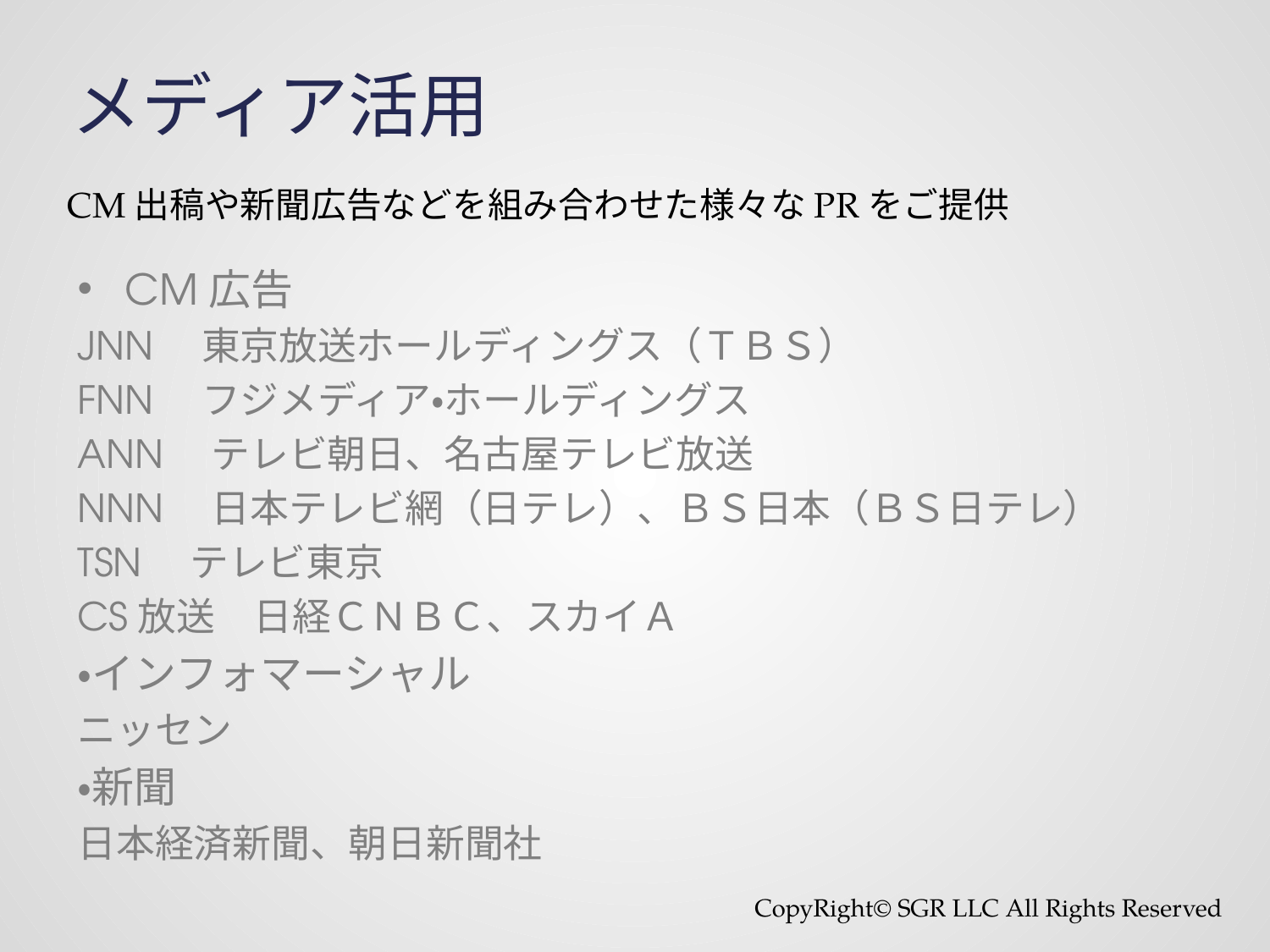

# メディア活用
CM出稿や新聞広告などを組み合わせた様々なPRをご提供
CM広告
JNN　東京放送ホールディングス（ＴＢＳ）
FNN　フジメディア・ホールディングス
ANN　テレビ朝日、名古屋テレビ放送
NNN　日本テレビ網（日テレ）、ＢＳ日本（ＢＳ日テレ）
TSN　テレビ東京
CS放送　日経ＣＮＢＣ、スカイＡ
・インフォマーシャル
ニッセン
・新聞
日本経済新聞、朝日新聞社

CopyRight© SGR LLC All Rights Reserved